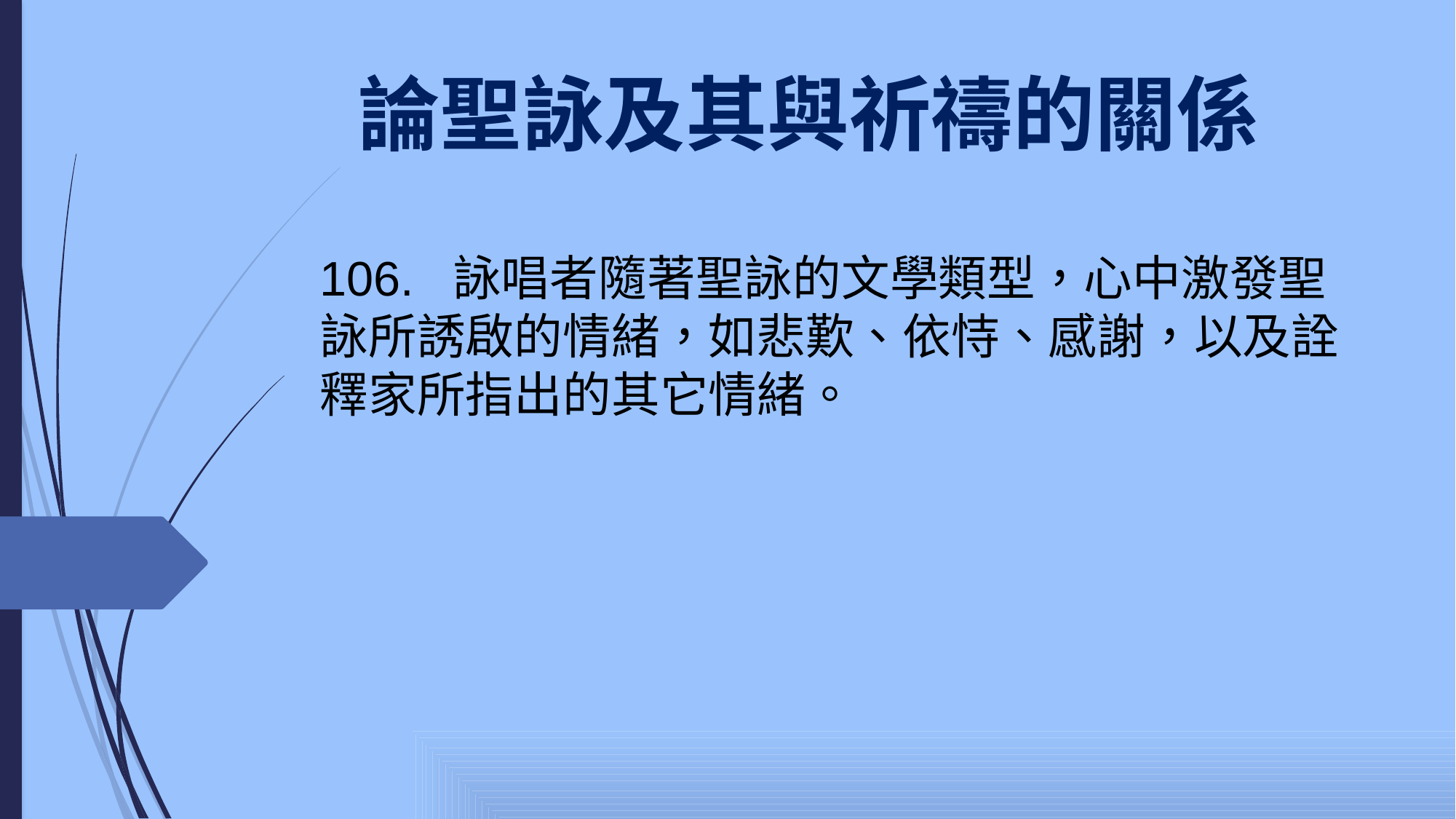

# 論聖詠及其與祈禱的關係
106.  詠唱者隨著聖詠的文學類型，心中激發聖詠所誘啟的情緒，如悲歎、依恃、感謝，以及詮釋家所指出的其它情緒。